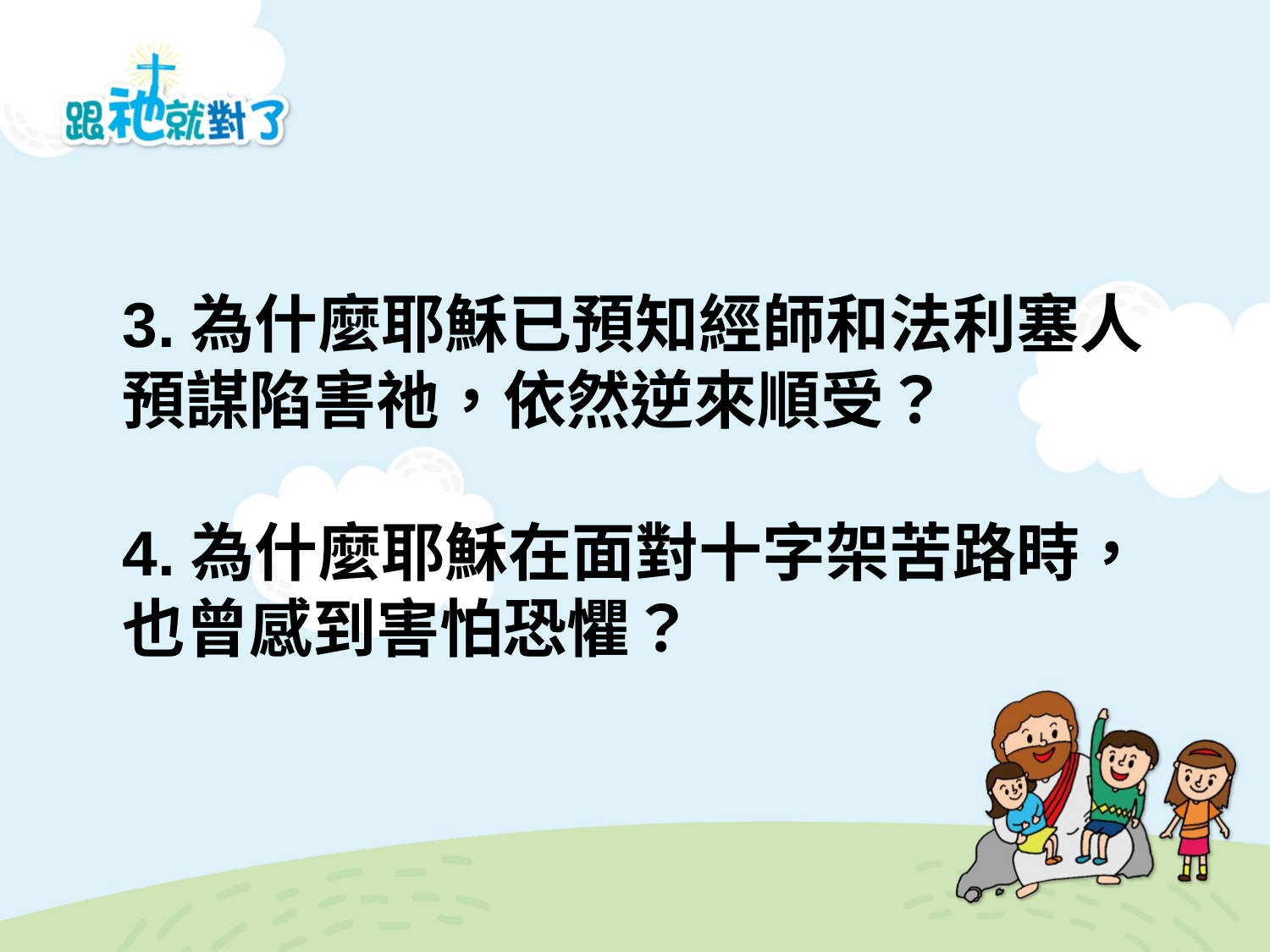

3.為什麼耶穌已預知經師和法利塞人預謀陷害祂，依然逆來順受？

4.為什麼耶穌在面對十字架苦路時，也曾感到害怕恐懼？